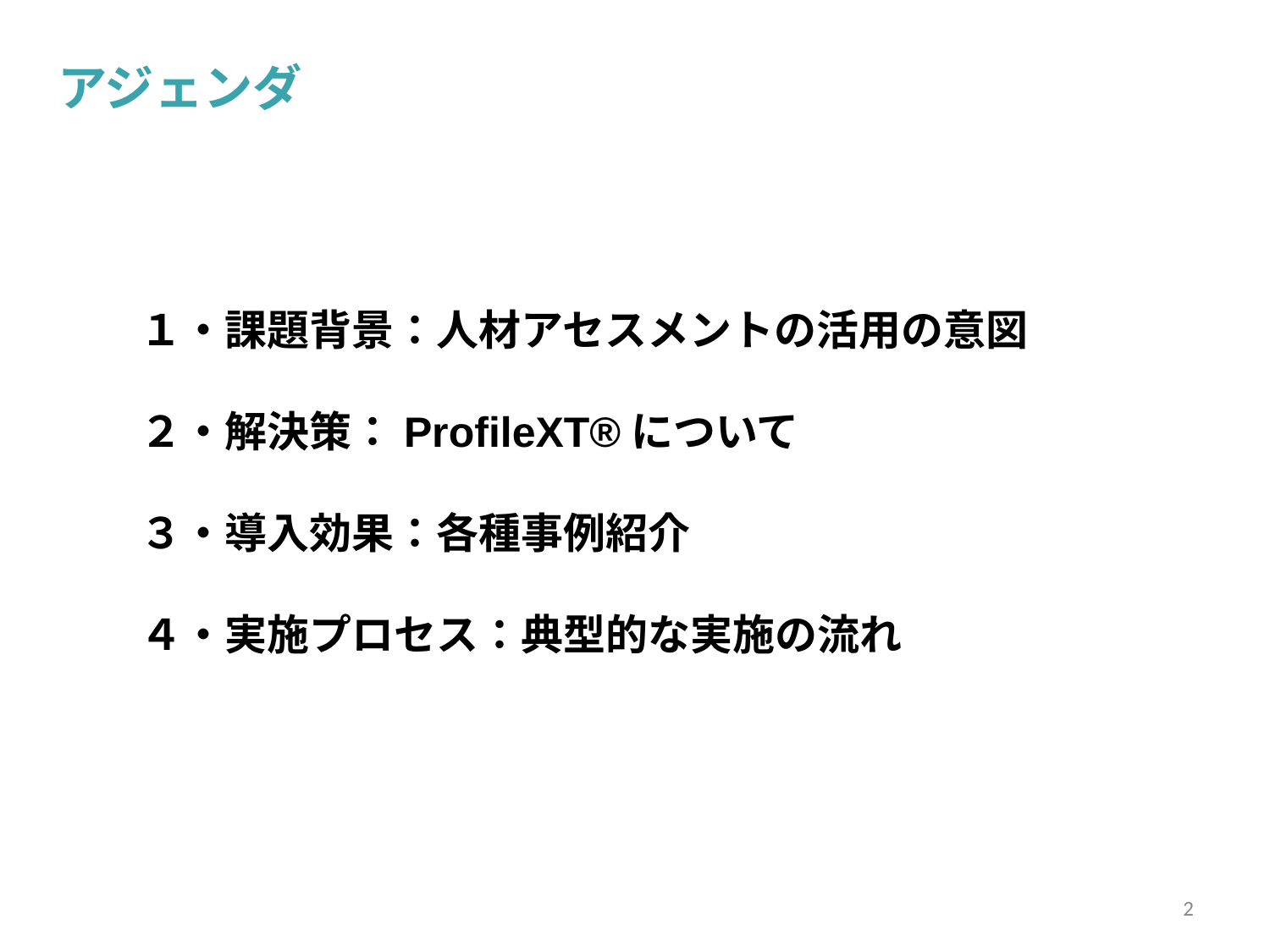

アジェンダ

　１・課題背景：人材アセスメントの活用の意図

　２・解決策：ProfileXT®について

　３・導入効果：各種事例紹介

　４・実施プロセス：典型的な実施の流れ

2